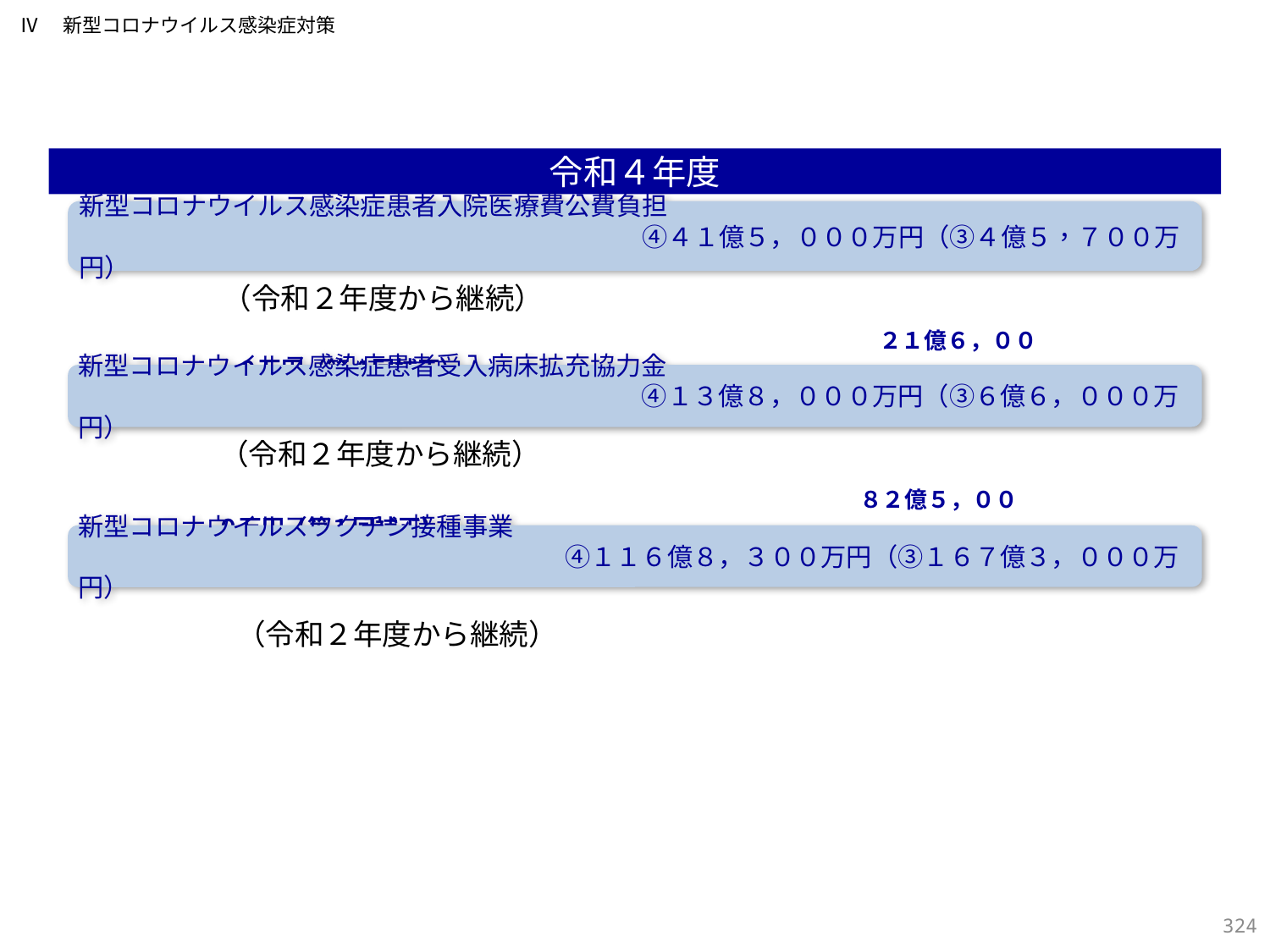

Ⅳ　新型コロナウイルス感染症対策
令和４年度
新型コロナウイルス感染症患者入院医療費公費負担
　　　　　　　　　　　　　　　　　　　　　　④４１億５，０００万円（③４億５，７００万円）
（令和２年度から継続）
　　　　　　　　　　　　　　　　　　　　　　２１億６，０００万円（第４回補正）

新型コロナウイルス感染症患者受入病床拡充協力金
　　　　　　　　　　　　　　　　　　　　　　④１３億８，０００万円（③６億６，０００万円）
（令和２年度から継続）
　　　　　　　　　　　　　　　　　　　　　　８２億５，０００万円（第１回補正）

新型コロナウイルスワクチン接種事業
　　　　　　　　　　　　　　　　　　　④１１６億８，３００万円（③１６７億３，０００万円）
（令和２年度から継続）
324